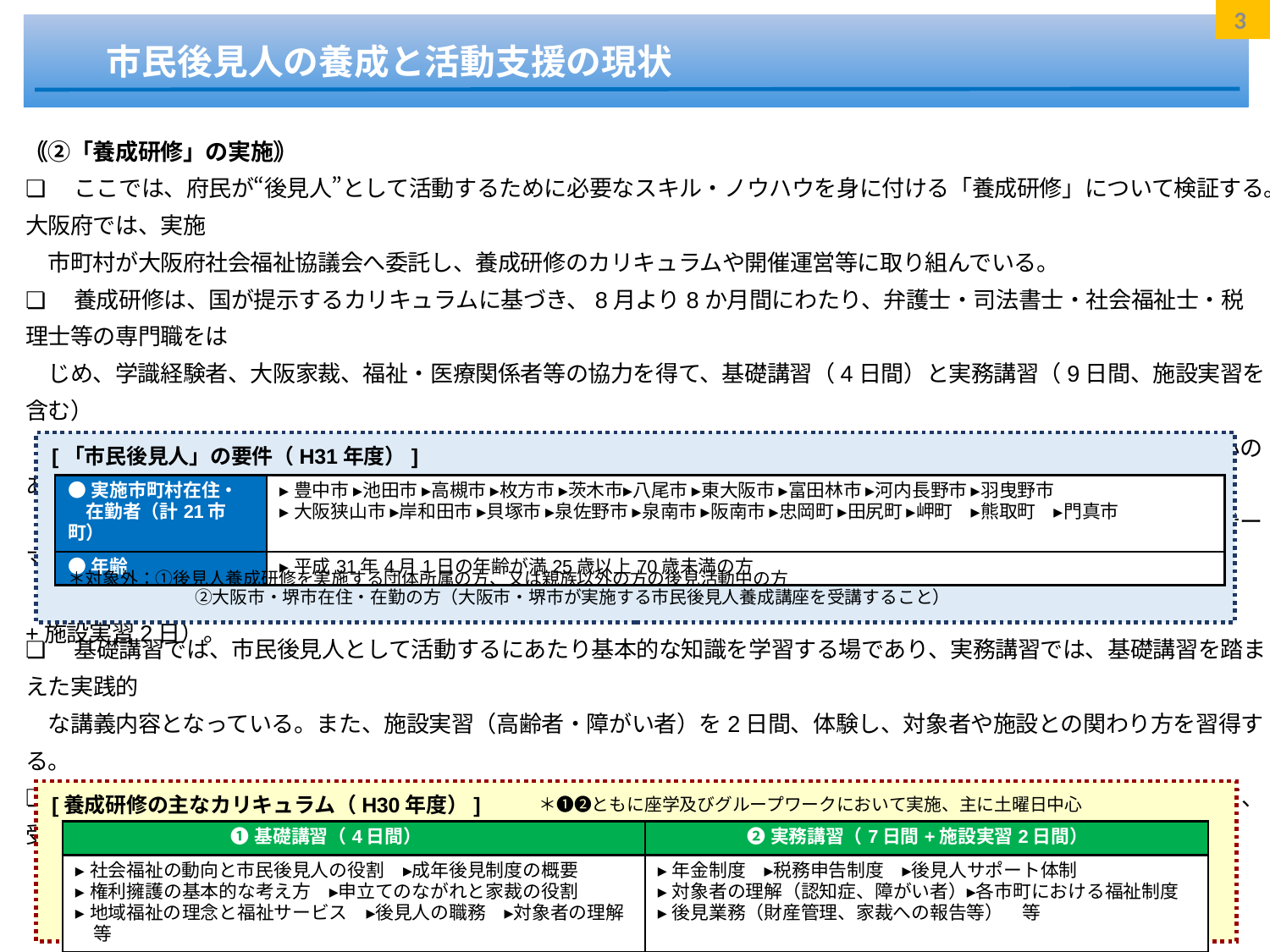

3
　　市民後見人の養成と活動支援の現状
｟②「養成研修」の実施｠
❏　ここでは、府民が“後見人”として活動するために必要なスキル・ノウハウを身に付ける「養成研修」について検証する。大阪府では、実施
　市町村が大阪府社会福祉協議会へ委託し、養成研修のカリキュラムや開催運営等に取り組んでいる。
❏　養成研修は、国が提示するカリキュラムに基づき、8月より8か月間にわたり、弁護士・司法書士・社会福祉士・税理士等の専門職をは
　じめ、学識経験者、大阪家裁、福祉・医療関係者等の協力を得て、基礎講習（4日間）と実務講習（9日間、施設実習を含む）
　を実施している。また、基礎講習に先立ち、6月より、社会貢献への意欲と熱意のある方、市民後見人に少しでも関心のある方を対象に、
　オリエンテーション（令和元年度：8回開催）を開催している。大阪府の場合、国が提示するカリキュラムを基に、テーマや研修時間を拡充
　し、市民後見人のスキルアップを図っている（H30年度：基礎講習19時間（4日間）、実務講習31.5時間（7日間+施設実習2日）。

[「市民後見人」の要件（H31年度）]
| ●実施市町村在住・ 　在勤者（計21市町） | ▸豊中市 ▸池田市 ▸高槻市 ▸枚方市 ▸茨木市▸八尾市 ▸東大阪市 ▸富田林市 ▸河内長野市 ▸羽曳野市 ▸大阪狭山市 ▸岸和田市 ▸貝塚市 ▸泉佐野市 ▸泉南市 ▸阪南市 ▸忠岡町 ▸田尻町 ▸岬町　▸熊取町　▸門真市 |
| --- | --- |
| ●年齢 | ▸平成31年4月1日の年齢が満25歳以上70歳未満の方 |
＊対象外：①後見人養成研修を実施する団体所属の方、又は親族以外の方の後見活動中の方
　　　　　　　 ②大阪市・堺市在住・在勤の方（大阪市・堺市が実施する市民後見人養成講座を受講すること）
❏　基礎講習では、市民後見人として活動するにあたり基本的な知識を学習する場であり、実務講習では、基礎講習を踏まえた実践的
　な講義内容となっている。また、施設実習（高齢者・障がい者）を2日間、体験し、対象者や施設との関わり方を習得する。
❏　なお、受講者については、基礎講習や実務講習の修了時に、選考委員（企画委員と兼務）等が行う選考面接において、受講状況
　や後見活動への意欲等を確認し、市民後見人バンクに登録する。

[養成研修の主なカリキュラム（H30年度）]
＊❶❷ともに座学及びグループワークにおいて実施、主に土曜日中心
| ❶基礎講習（4日間） | ❷実務講習（7日間+施設実習2日間） |
| --- | --- |
| ▸社会福祉の動向と市民後見人の役割　▸成年後見制度の概要 ▸権利擁護の基本的な考え方　▸申立てのながれと家裁の役割 ▸地域福祉の理念と福祉サービス　▸後見人の職務　▸対象者の理解　等 | ▸年金制度　▸税務申告制度　▸後見人サポート体制 ▸対象者の理解（認知症、障がい者）▸各市町における福祉制度 ▸後見業務（財産管理、家裁への報告等）　等 |